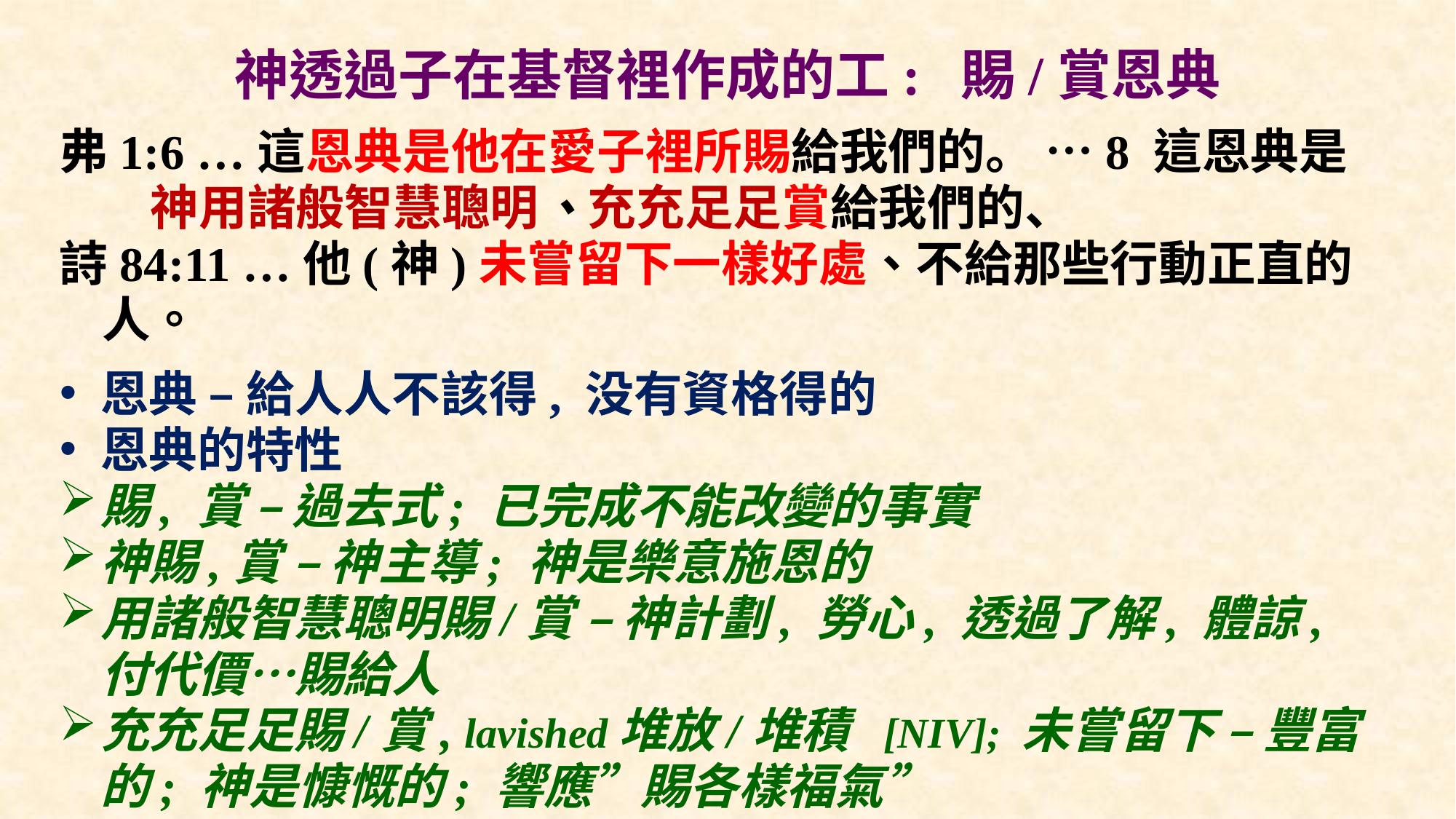

# 神透過子在基督裡作成的工:  賜/賞恩典
弗1:6 …這恩典是他在愛子裡所賜給我們的。 …8 這恩典是　神用諸般智慧聰明、充充足足賞給我們的、
詩84:11 …他(神)未嘗留下一樣好處、不給那些行動正直的人。
恩典 – 給人人不該得, 没有資格得的
恩典的特性
賜, 賞 – 過去式; 已完成不能改變的事實
神賜,賞 – 神主導; 神是樂意施恩的
用諸般智慧聰明賜/賞 – 神計劃, 勞心, 透過了解, 體諒, 付代價…賜給人
充充足足賜/賞, lavished堆放/堆積  [NIV]; 未嘗留下 – 豐富的; 神是慷慨的; 響應”賜各樣福氣”